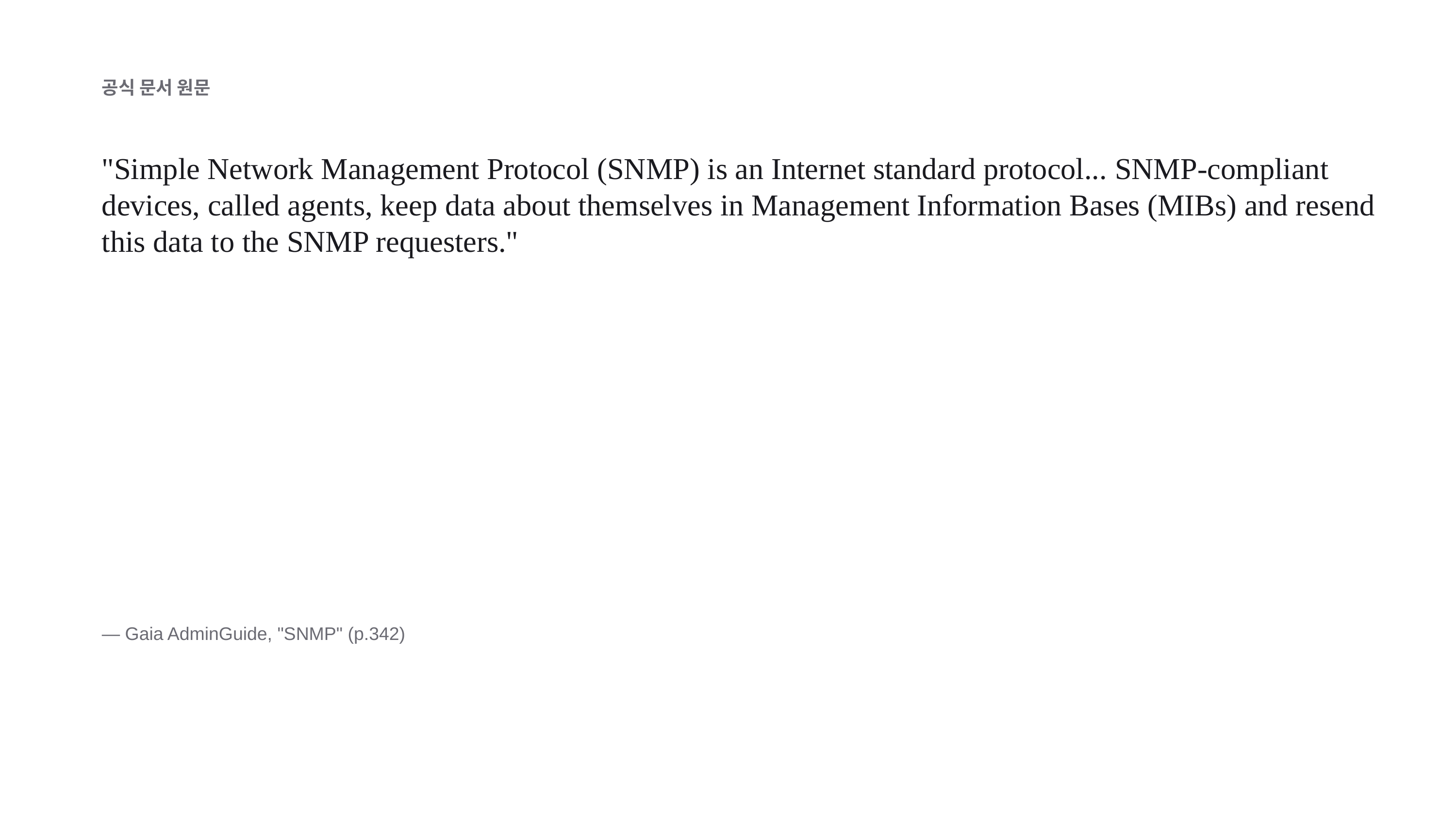

공식 문서 원문
"Simple Network Management Protocol (SNMP) is an Internet standard protocol... SNMP-compliant devices, called agents, keep data about themselves in Management Information Bases (MIBs) and resend this data to the SNMP requesters."
— Gaia AdminGuide, "SNMP" (p.342)